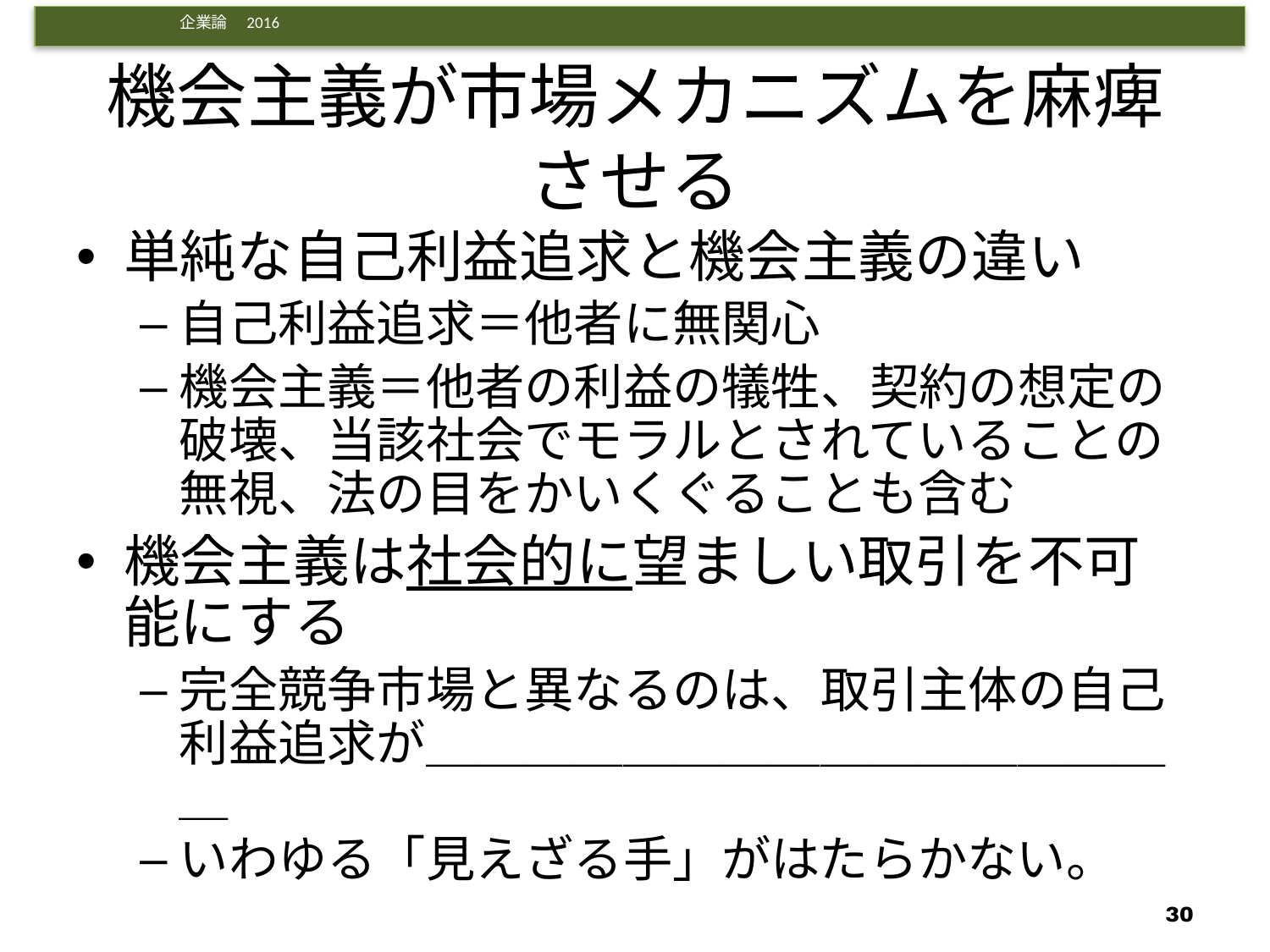

# 機会主義が市場メカニズムを麻痺させる
単純な自己利益追求と機会主義の違い
自己利益追求＝他者に無関心
機会主義＝他者の利益の犠牲、契約の想定の破壊、当該社会でモラルとされていることの無視、法の目をかいくぐることも含む
機会主義は社会的に望ましい取引を不可能にする
完全競争市場と異なるのは、取引主体の自己利益追求が＿＿＿＿＿＿＿＿＿＿＿＿＿＿＿＿
いわゆる「見えざる手」がはたらかない。

30